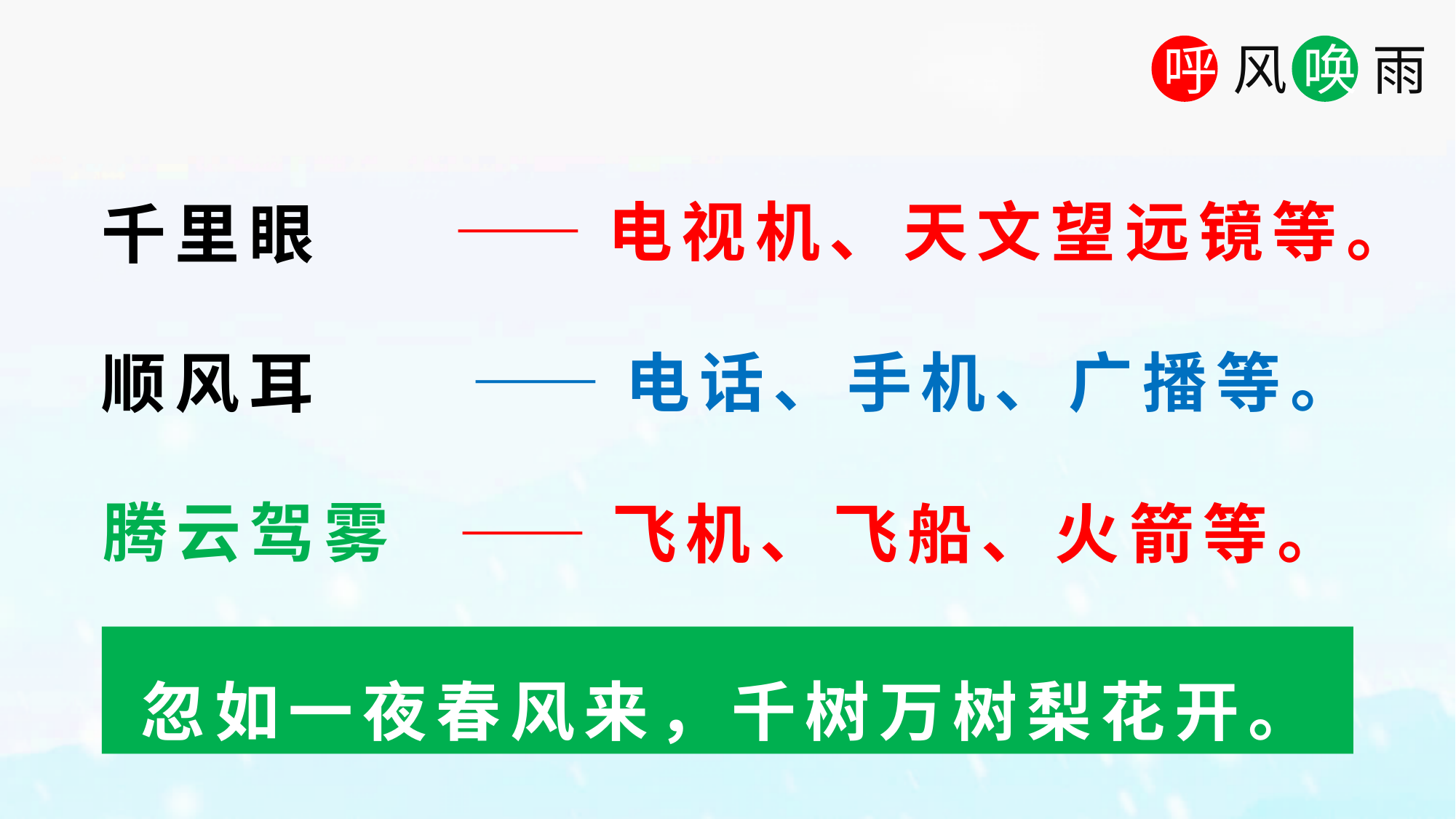

——电视机、天文望远镜等。
千里眼
——电话、手机、广播等。
顺风耳
腾云驾雾
——飞机、飞船、火箭等。
忽如一夜春风来，千树万树梨花开。